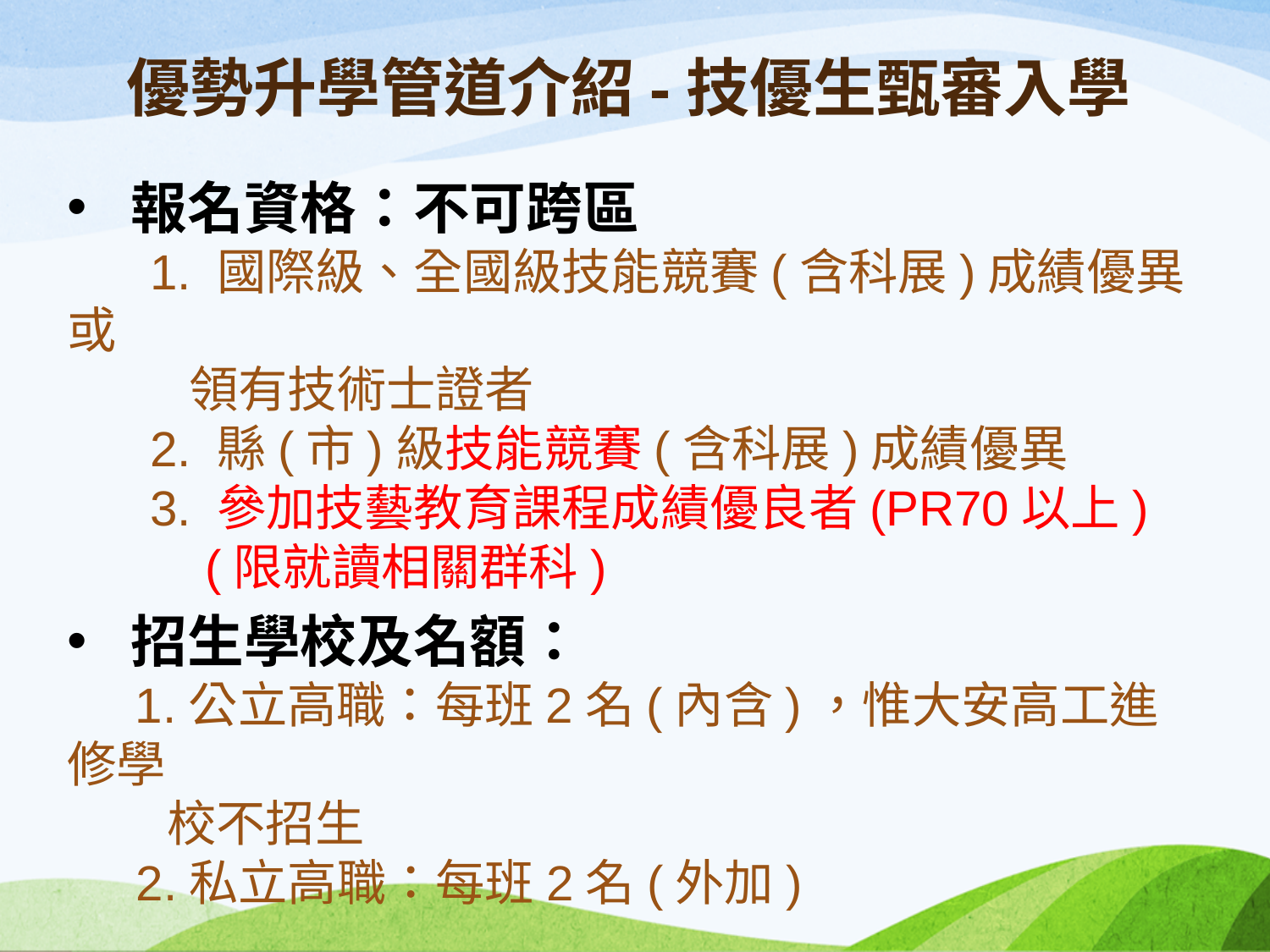

# 優勢升學管道介紹-技優生甄審入學
報名資格：不可跨區
      1. 國際級、全國級技能競賽(含科展)成績優異或
          領有技術士證者
      2. 縣(市)級技能競賽(含科展)成績優異
      3. 參加技藝教育課程成績優良者(PR70以上)
          (限就讀相關群科)
招生學校及名額：
       1.公立高職：每班2名(內含)，惟大安高工進修學
        校不招生
     2.私立高職：每班2名(外加)